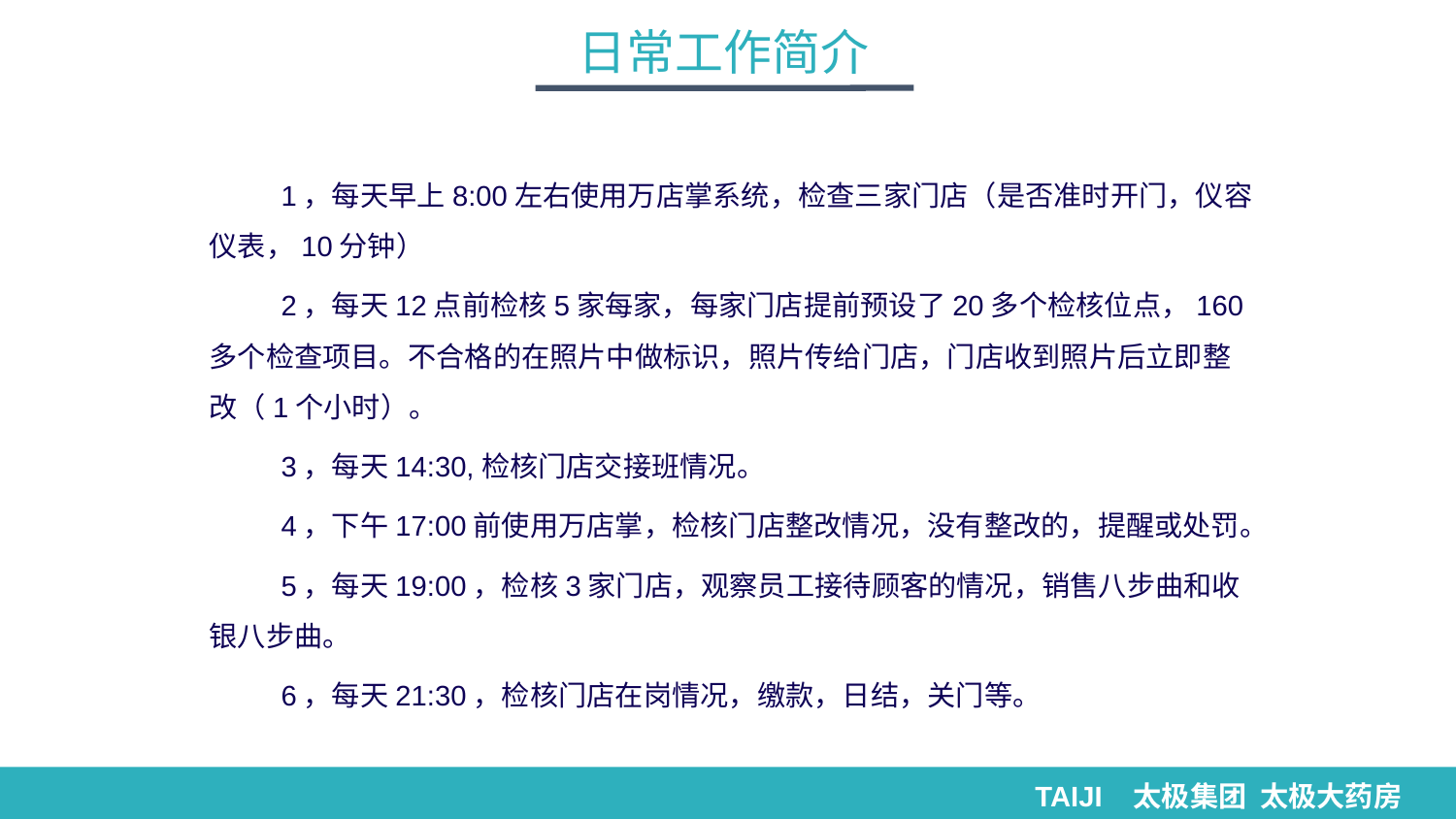

日常工作简介
1，每天早上8:00左右使用万店掌系统，检查三家门店（是否准时开门，仪容仪表，10分钟）
2，每天12点前检核5家每家，每家门店提前预设了20多个检核位点，160多个检查项目。不合格的在照片中做标识，照片传给门店，门店收到照片后立即整改（1个小时）。
3，每天14:30,检核门店交接班情况。
4，下午17:00前使用万店掌，检核门店整改情况，没有整改的，提醒或处罚。
5，每天19:00，检核3家门店，观察员工接待顾客的情况，销售八步曲和收银八步曲。
6，每天21:30，检核门店在岗情况，缴款，日结，关门等。

TAIJI   太极集团  太极大药房